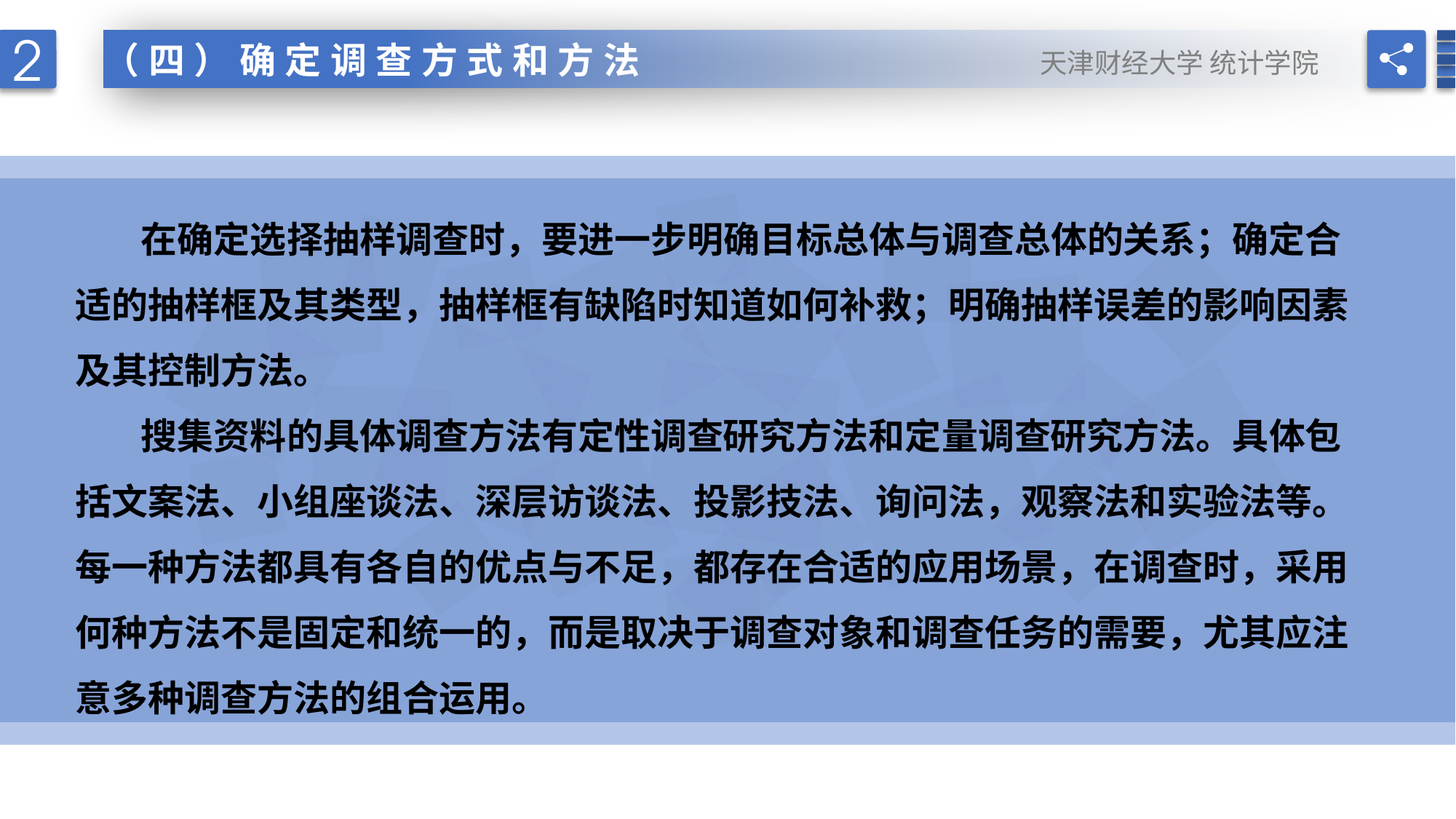

2

天津财经大学 统计学院

（四）确定调查方式和方法

       在确定选择抽样调查时，要进一步明确目标总体与调查总体的关系；确定合适的抽样框及其类型，抽样框有缺陷时知道如何补救；明确抽样误差的影响因素及其控制方法。
       搜集资料的具体调查方法有定性调查研究方法和定量调查研究方法。具体包括文案法、小组座谈法、深层访谈法、投影技法、询问法，观察法和实验法等。每一种方法都具有各自的优点与不足，都存在合适的应用场景，在调查时，采用何种方法不是固定和统一的，而是取决于调查对象和调查任务的需要，尤其应注意多种调查方法的组合运用。